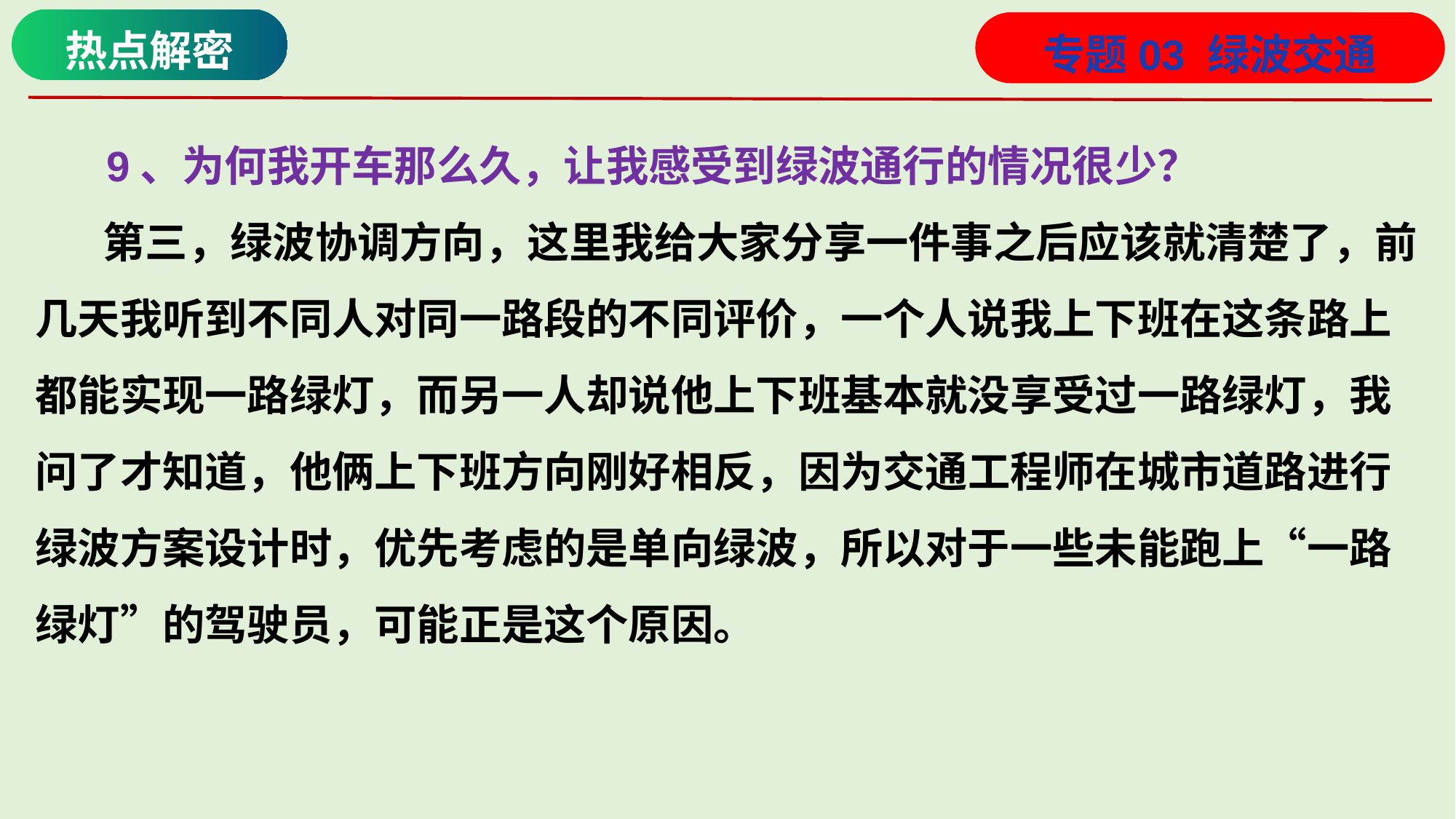

热点解密
专题03 绿波交通
      9、为何我开车那么久，让我感受到绿波通行的情况很少？
      第三，绿波协调方向，这里我给大家分享一件事之后应该就清楚了，前几天我听到不同人对同一路段的不同评价，一个人说我上下班在这条路上都能实现一路绿灯，而另一人却说他上下班基本就没享受过一路绿灯，我问了才知道，他俩上下班方向刚好相反，因为交通工程师在城市道路进行绿波方案设计时，优先考虑的是单向绿波，所以对于一些未能跑上“一路绿灯”的驾驶员，可能正是这个原因。